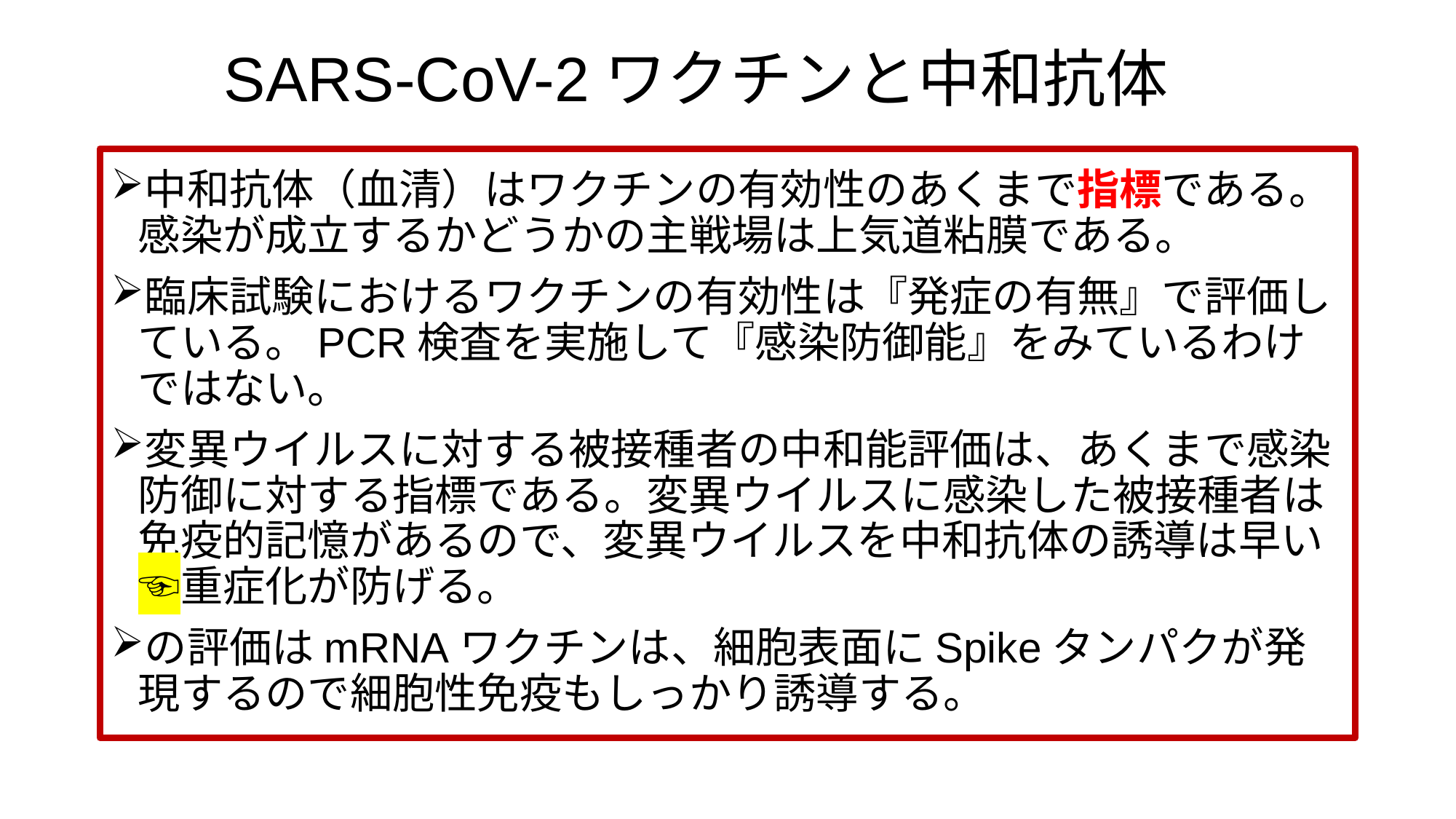

# SARS-CoV-2ワクチンと中和抗体
中和抗体（血清）はワクチンの有効性のあくまで指標である。感染が成立するかどうかの主戦場は上気道粘膜である。
臨床試験におけるワクチンの有効性は『発症の有無』で評価している。PCR検査を実施して『感染防御能』をみているわけではない。
変異ウイルスに対する被接種者の中和能評価は、あくまで感染防御に対する指標である。変異ウイルスに感染した被接種者は免疫的記憶があるので、変異ウイルスを中和抗体の誘導は早い☜重症化が防げる。
の評価はmRNAワクチンは、細胞表面にSpikeタンパクが発現するので細胞性免疫もしっかり誘導する。